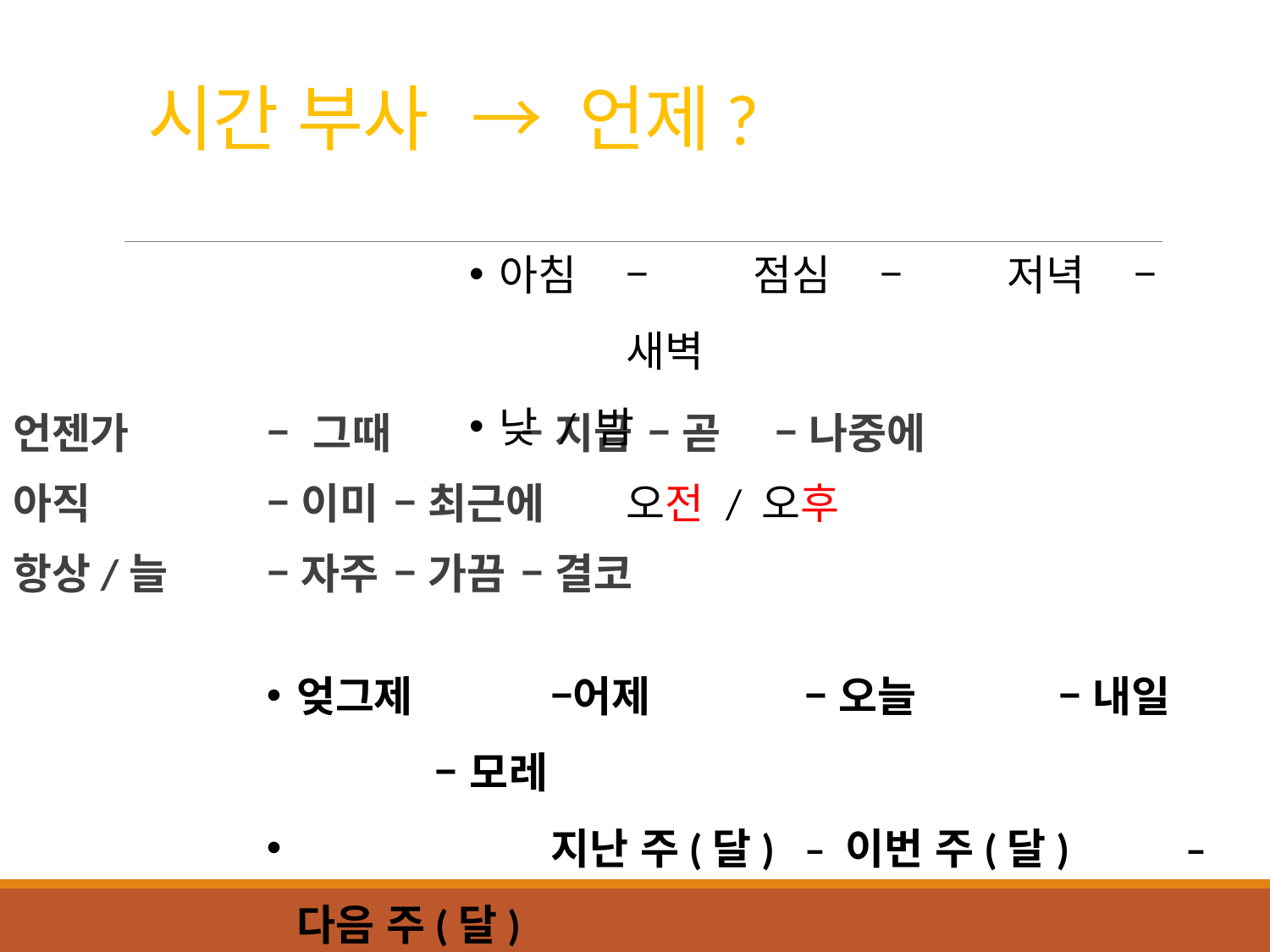

# 시간 부사 	→	언제?
아침 	– 	점심 	– 	저녁 	– 	새벽
낮 / 밤					오전 / 오후
언젠가 	–  그때 	– 지금 	– 곧 	– 나중에
아직 		– 이미 	– 최근에
항상/늘 	– 자주 	– 가끔 	– 결코
엊그제		–어제 		– 오늘 		– 내일		 – 모레
		지난 주(달) 	– 이번 주(달) 	– 다음 주(달)
		작년 		– 올해 		– 내년